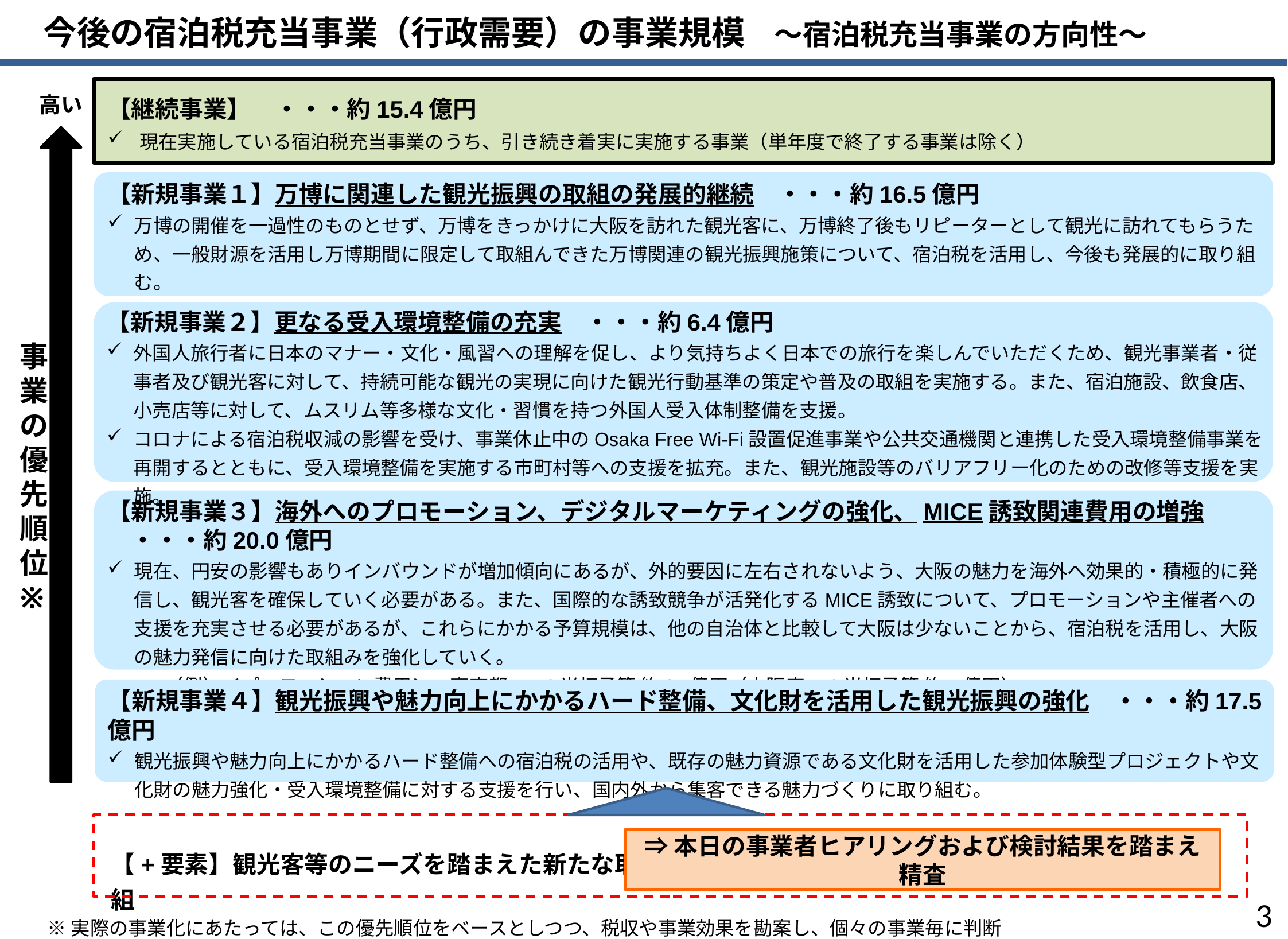

今後の宿泊税充当事業（行政需要）の事業規模　～宿泊税充当事業の方向性～

高い
【継続事業】　・・・約15.4億円
現在実施している宿泊税充当事業のうち、引き続き着実に実施する事業（単年度で終了する事業は除く）

【新規事業１】万博に関連した観光振興の取組の発展的継続　・・・約16.5億円
万博の開催を一過性のものとせず、万博をきっかけに大阪を訪れた観光客に、万博終了後もリピーターとして観光に訪れてもらうため、一般財源を活用し万博期間に限定して取組んできた万博関連の観光振興施策について、宿泊税を活用し、今後も発展的に取り組む。
　　　（例）「大阪来てな・キャンペーン」（大阪の観光資源を活かした集客・周遊事業）、大阪文化芸術創出事業費　など
事業の優先順位
※

【新規事業２】更なる受入環境整備の充実　・・・約6.4億円
外国人旅行者に日本のマナー・文化・風習への理解を促し、より気持ちよく日本での旅行を楽しんでいただくため、観光事業者・従事者及び観光客に対して、持続可能な観光の実現に向けた観光行動基準の策定や普及の取組を実施する。また、宿泊施設、飲食店、小売店等に対して、ムスリム等多様な文化・習慣を持つ外国人受入体制整備を支援。
コロナによる宿泊税収減の影響を受け、事業休止中のOsaka Free Wi-Fi設置促進事業や公共交通機関と連携した受入環境整備事業を再開するとともに、受入環境整備を実施する市町村等への支援を拡充。また、観光施設等のバリアフリー化のための改修等支援を実施。

【新規事業３】海外へのプロモーション、デジタルマーケティングの強化、MICE誘致関連費用の増強　・・・約20.0億円
現在、円安の影響もありインバウンドが増加傾向にあるが、外的要因に左右されないよう、大阪の魅力を海外へ効果的・積極的に発信し、観光客を確保していく必要がある。また、国際的な誘致競争が活発化するMICE誘致について、プロモーションや主催者への支援を充実させる必要があるが、これらにかかる予算規模は、他の自治体と比較して大阪は少ないことから、宿泊税を活用し、大阪の魅力発信に向けた取組みを強化していく。
　　　（例）＜プロモーション費用＞　東京都・R6当初予算 約81億円（大阪府:R6当初予算 約4億円）
　　　　　　　 ＜MICE関連予算＞　　東京都:R6当初予算 約45億円（大阪府:R6当初予算 約0.16億円）

【新規事業４】観光振興や魅力向上にかかるハード整備、文化財を活用した観光振興の強化　・・・約17.5億円
観光振興や魅力向上にかかるハード整備への宿泊税の活用や、既存の魅力資源である文化財を活用した参加体験型プロジェクトや文化財の魅力強化・受入環境整備に対する支援を行い、国内外から集客できる魅力づくりに取り組む。

⇒本日の事業者ヒアリングおよび検討結果を踏まえ精査
【+要素】観光客等のニーズを踏まえた新たな取組
3
※実際の事業化にあたっては、この優先順位をベースとしつつ、税収や事業効果を勘案し、個々の事業毎に判断